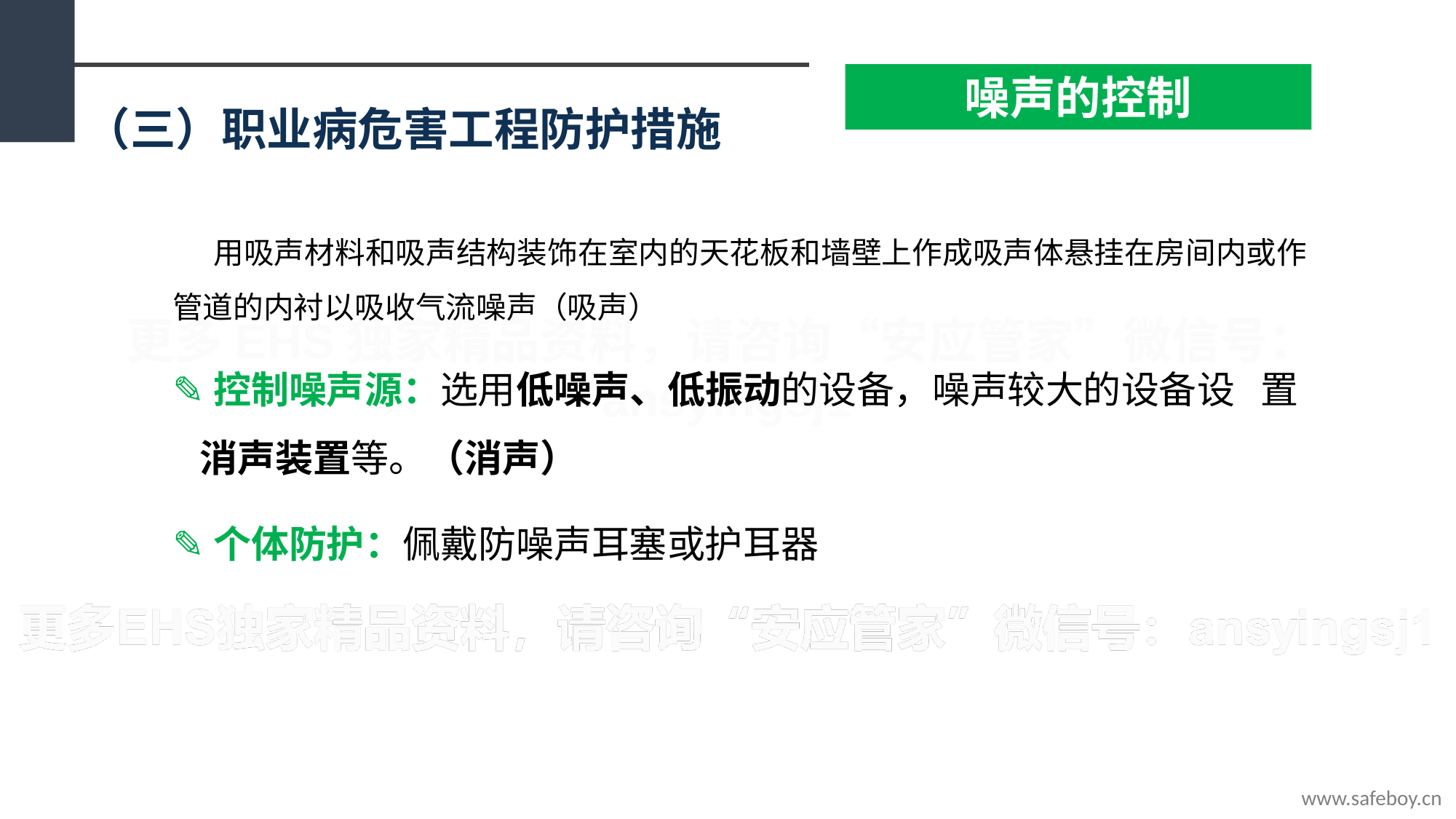

噪声的控制
（三）职业病危害工程防护措施
     用吸声材料和吸声结构装饰在室内的天花板和墙壁上作成吸声体悬挂在房间内或作管道的内衬以吸收气流噪声（吸声）
✎控制噪声源：选用低噪声、低振动的设备，噪声较大的设备设   置消声装置等。（消声）
✎个体防护：佩戴防噪声耳塞或护耳器